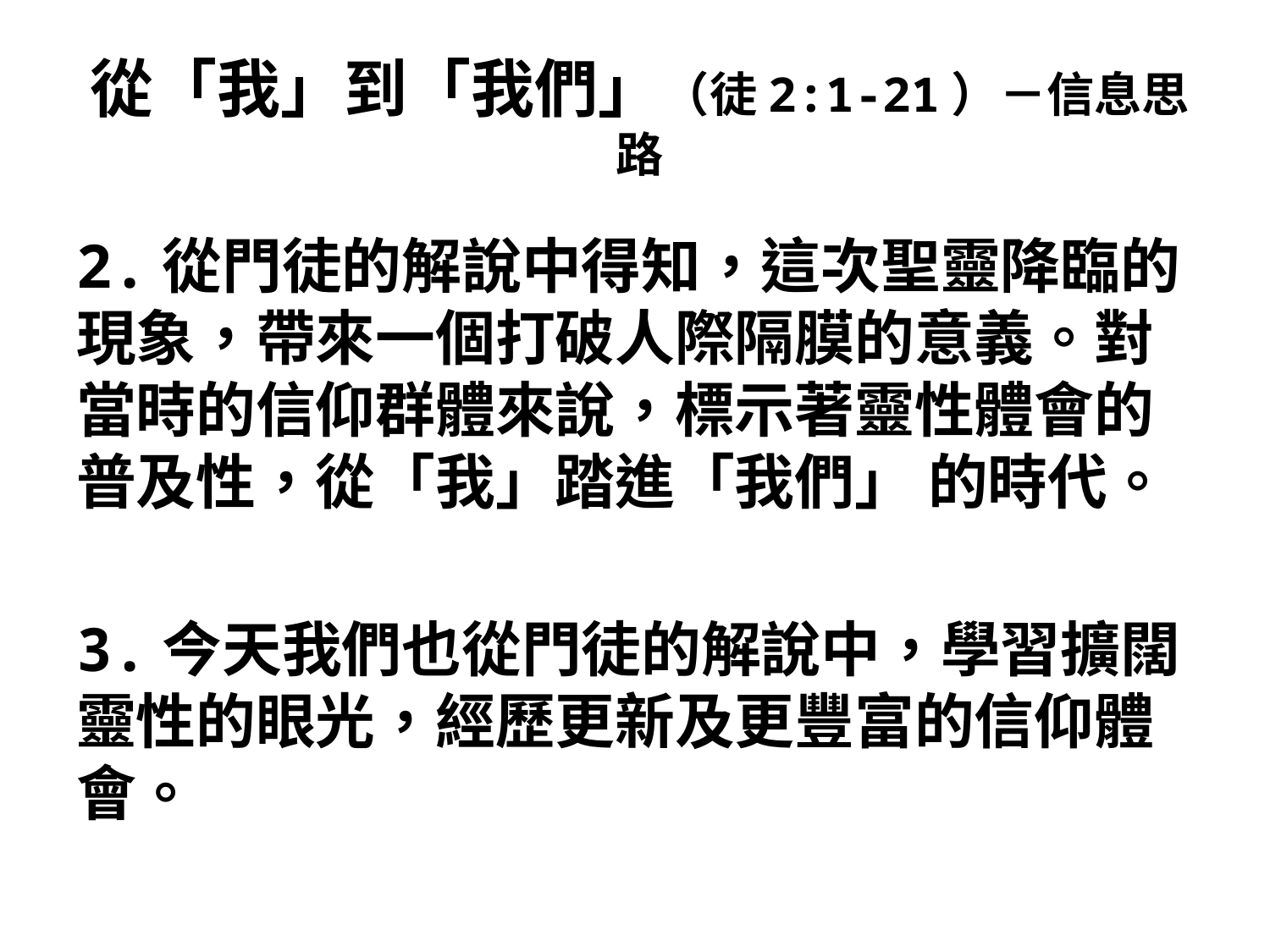

# 從「我」到「我們」（徒2:1-21）－信息思路
2.從門徒的解說中得知，這次聖靈降臨的現象，帶來一個打破人際隔膜的意義。對當時的信仰群體來說，標示著靈性體會的普及性，從「我」踏進「我們」 的時代。

3.今天我們也從門徒的解說中，學習擴闊靈性的眼光，經歷更新及更豐富的信仰體會。